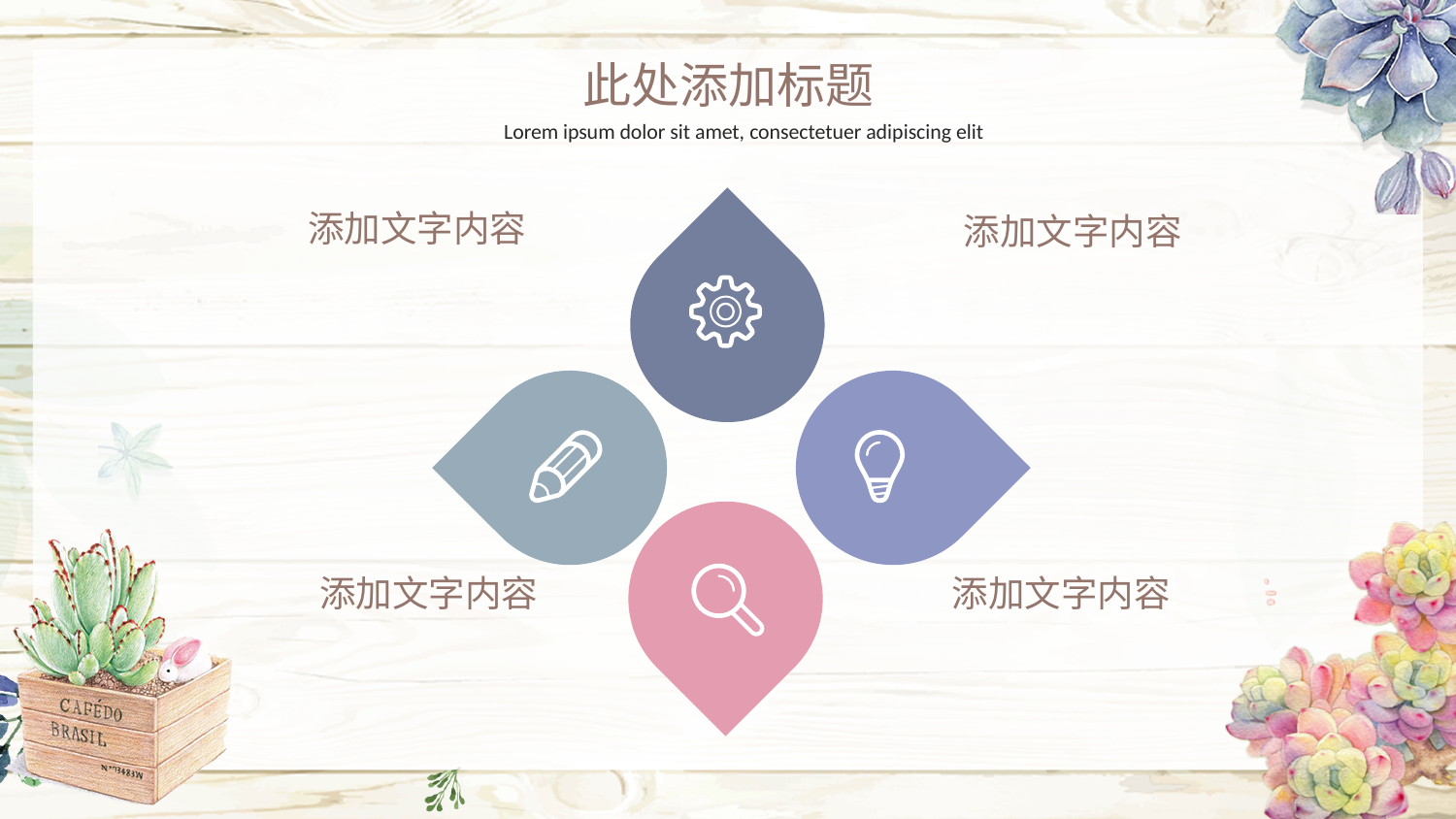

此处添加标题
Lorem ipsum dolor sit amet, consectetuer adipiscing elit
添加文字内容
添加文字内容

添加文字内容
添加文字内容